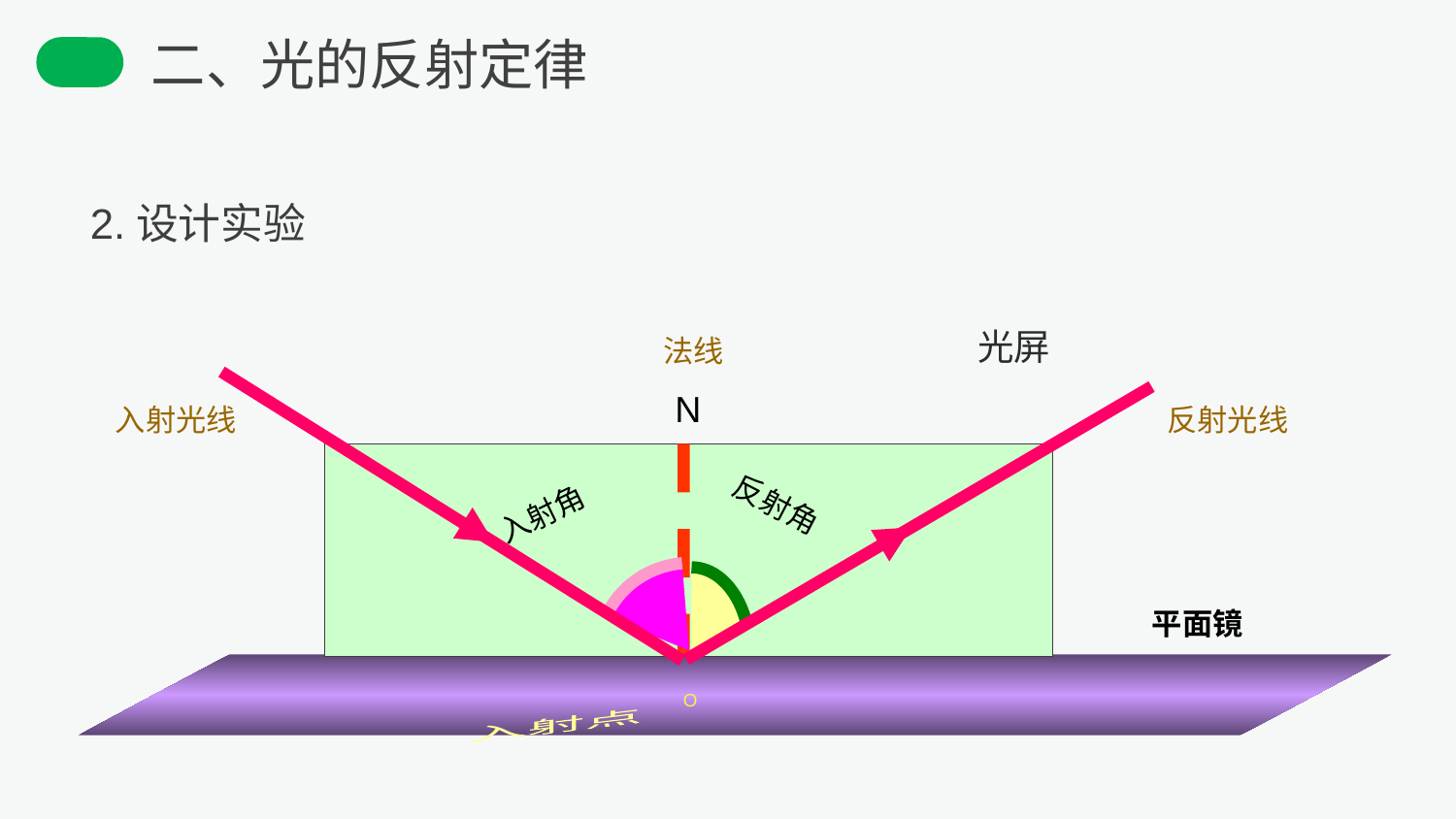

二、光的反射定律
2.设计实验
光屏
法线
N
入射光线
反射光线

入射角
反射角

平面镜

O
入射点